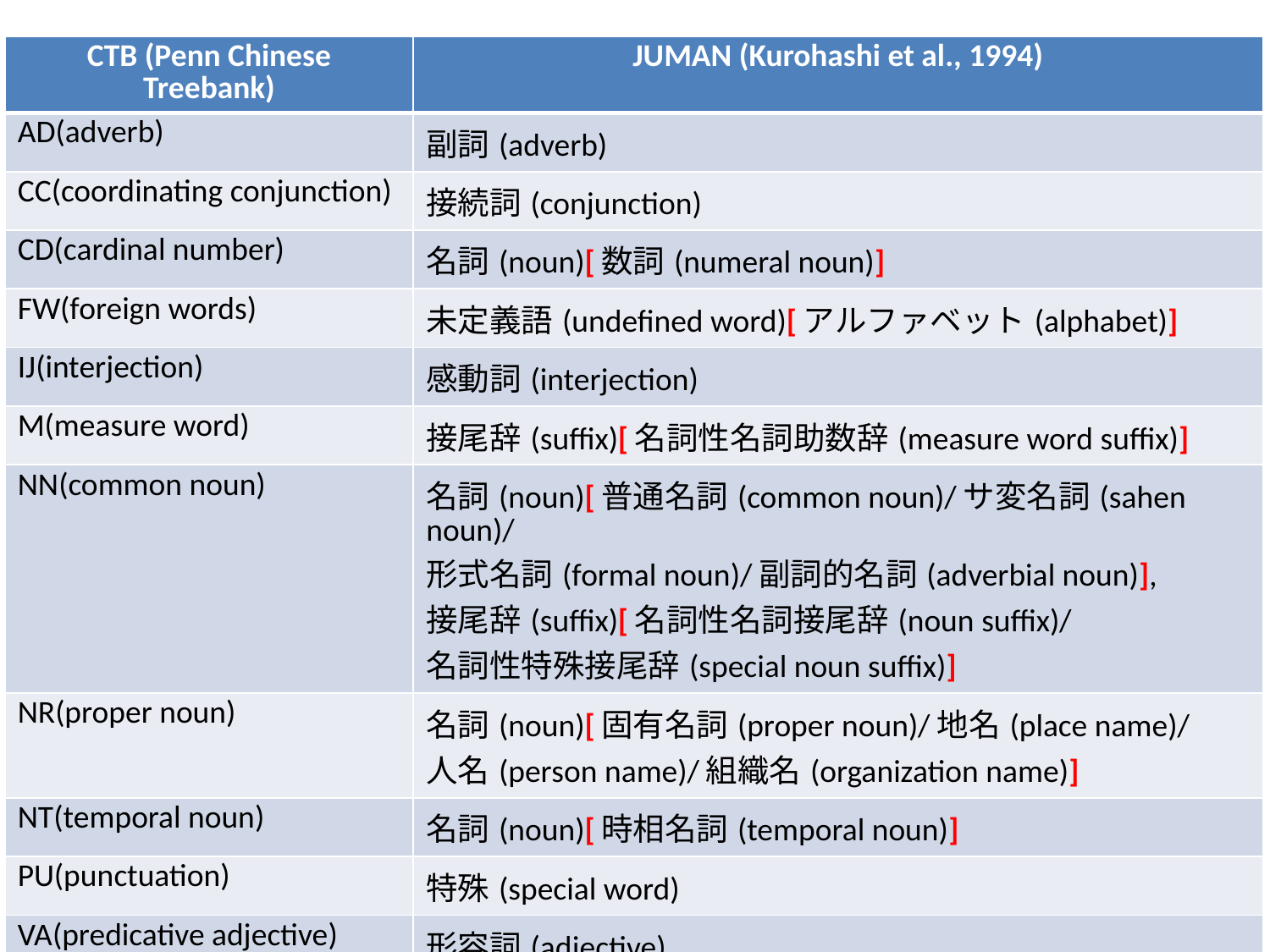

| CTB (Penn Chinese Treebank) | JUMAN (Kurohashi et al., 1994) |
| --- | --- |
| AD(adverb) | 副詞(adverb) |
| CC(coordinating conjunction) | 接続詞(conjunction) |
| CD(cardinal number) | 名詞(noun)[数詞(numeral noun)] |
| FW(foreign words) | 未定義語(undefined word)[アルファベット(alphabet)] |
| IJ(interjection) | 感動詞(interjection) |
| M(measure word) | 接尾辞(suffix)[名詞性名詞助数辞(measure word suffix)] |
| NN(common noun) | 名詞(noun)[普通名詞(common noun)/サ変名詞(sahen noun)/ 形式名詞(formal noun)/副詞的名詞(adverbial noun)], 接尾辞(suffix)[名詞性名詞接尾辞(noun suffix)/ 名詞性特殊接尾辞(special noun suffix)] |
| NR(proper noun) | 名詞(noun)[固有名詞(proper noun)/地名(place name)/ 人名(person name)/組織名(organization name)] |
| NT(temporal noun) | 名詞(noun)[時相名詞(temporal noun)] |
| PU(punctuation) | 特殊(special word) |
| VA(predicative adjective) | 形容詞(adjective) |
| VV(other verb) | 動詞(verb)/名詞(noun)[サ変名詞(sahen noun)] |
17